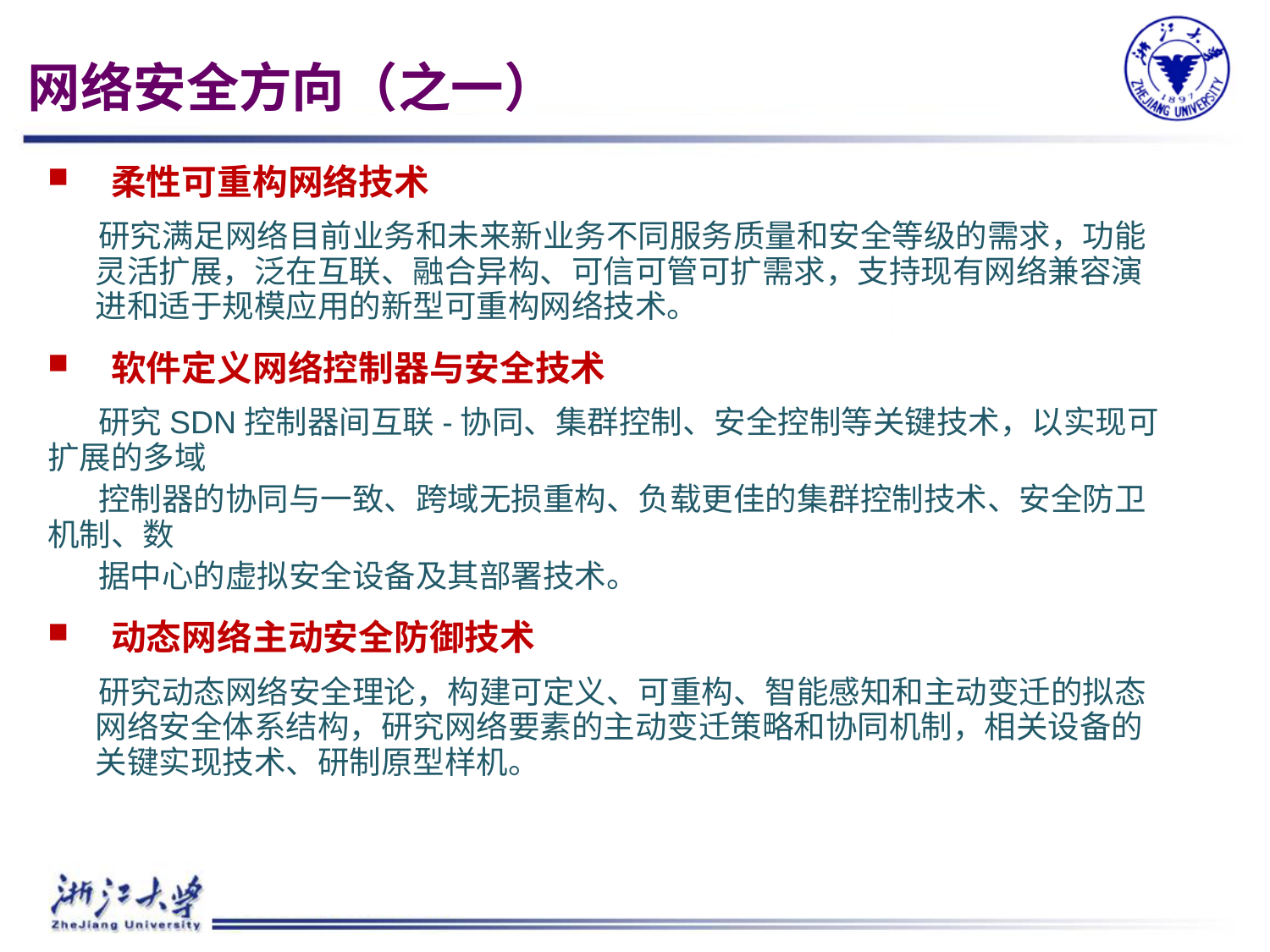

网络安全方向（之一）

柔性可重构网络技术
      研究满足网络目前业务和未来新业务不同服务质量和安全等级的需求，功能灵活扩展，泛在互联、融合异构、可信可管可扩需求，支持现有网络兼容演进和适于规模应用的新型可重构网络技术。
软件定义网络控制器与安全技术
      研究SDN控制器间互联-协同、集群控制、安全控制等关键技术，以实现可扩展的多域
      控制器的协同与一致、跨域无损重构、负载更佳的集群控制技术、安全防卫机制、数
      据中心的虚拟安全设备及其部署技术。
动态网络主动安全防御技术
      研究动态网络安全理论，构建可定义、可重构、智能感知和主动变迁的拟态网络安全体系结构，研究网络要素的主动变迁策略和协同机制，相关设备的关键实现技术、研制原型样机。